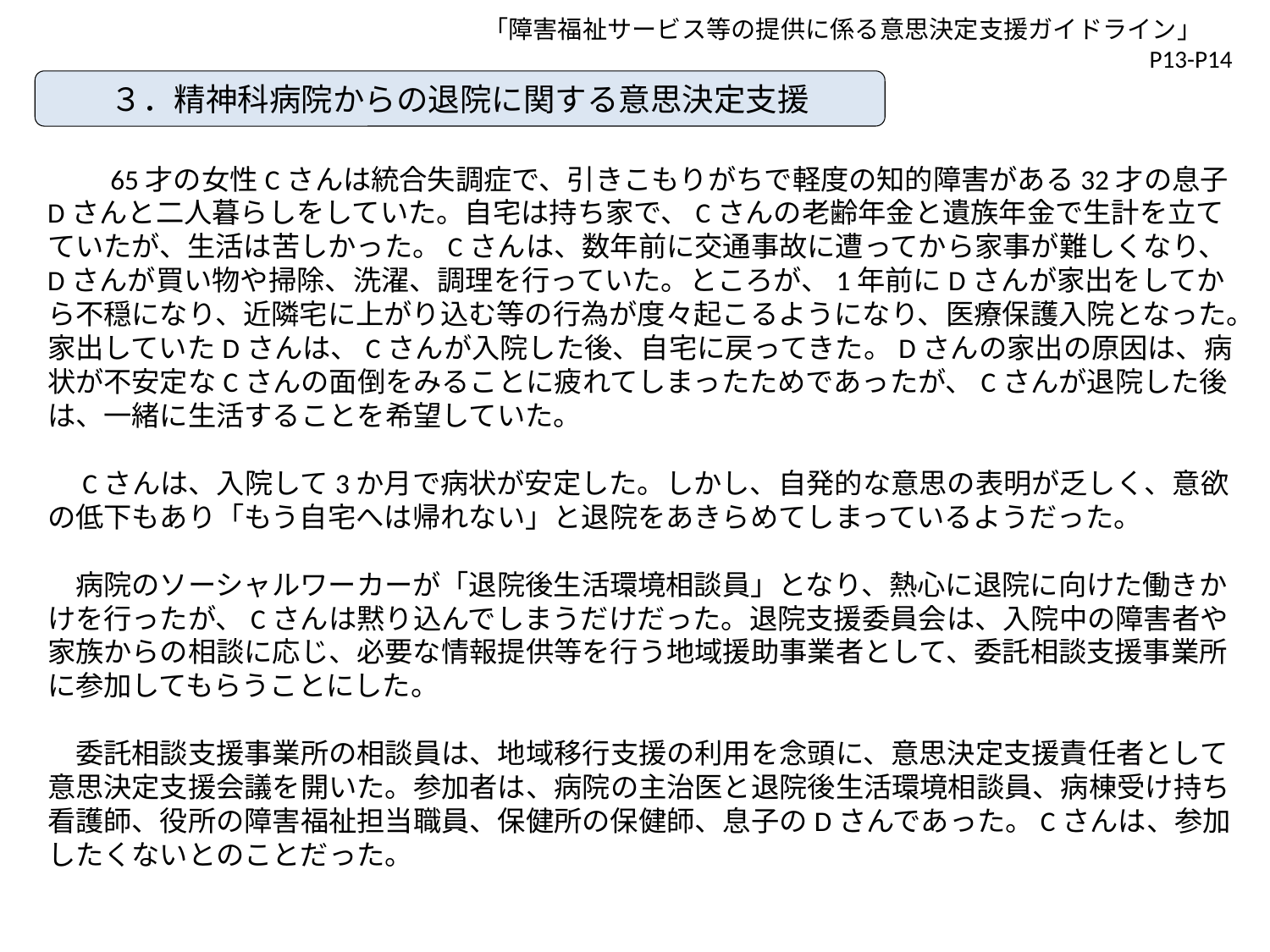

「障害福祉サービス等の提供に係る意思決定支援ガイドライン」　P13-P14
３．精神科病院からの退院に関する意思決定支援
　　65才の女性Cさんは統合失調症で、引きこもりがちで軽度の知的障害がある32才の息子Dさんと二人暮らしをしていた。自宅は持ち家で、Cさんの老齢年金と遺族年金で生計を立てていたが、生活は苦しかった。Cさんは、数年前に交通事故に遭ってから家事が難しくなり、Dさんが買い物や掃除、洗濯、調理を行っていた。ところが、1年前にDさんが家出をしてから不穏になり、近隣宅に上がり込む等の行為が度々起こるようになり、医療保護入院となった。家出していたDさんは、Cさんが入院した後、自宅に戻ってきた。Dさんの家出の原因は、病状が不安定なCさんの面倒をみることに疲れてしまったためであったが、Cさんが退院した後は、一緒に生活することを希望していた。

　Cさんは、入院して3か月で病状が安定した。しかし、自発的な意思の表明が乏しく、意欲の低下もあり「もう自宅へは帰れない」と退院をあきらめてしまっているようだった。

　病院のソーシャルワーカーが「退院後生活環境相談員」となり、熱心に退院に向けた働きかけを行ったが、Cさんは黙り込んでしまうだけだった。退院支援委員会は、入院中の障害者や家族からの相談に応じ、必要な情報提供等を行う地域援助事業者として、委託相談支援事業所に参加してもらうことにした。

　委託相談支援事業所の相談員は、地域移行支援の利用を念頭に、意思決定支援責任者として意思決定支援会議を開いた。参加者は、病院の主治医と退院後生活環境相談員、病棟受け持ち看護師、役所の障害福祉担当職員、保健所の保健師、息子のDさんであった。Cさんは、参加したくないとのことだった。